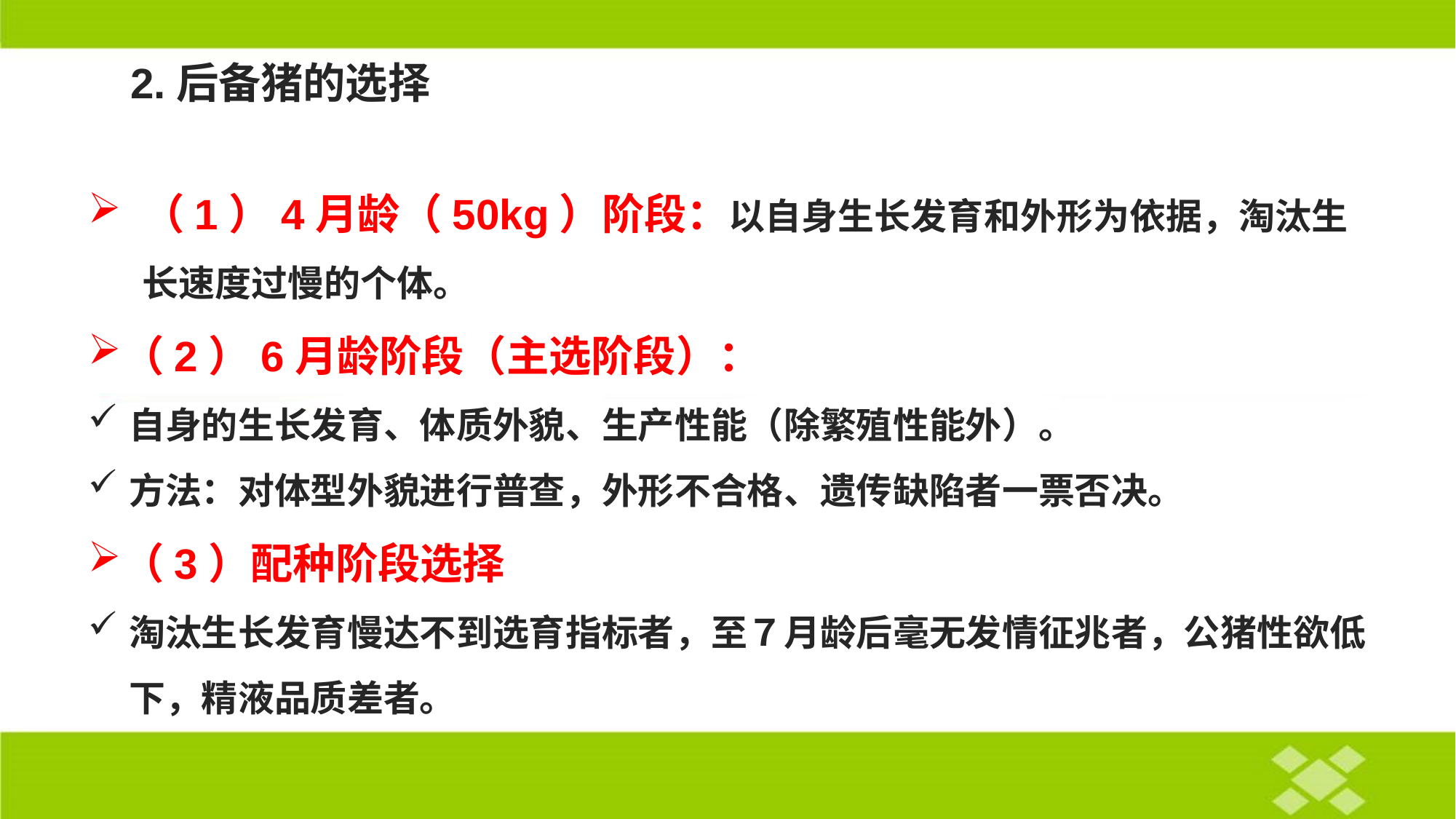

# 2.后备猪的选择
（1）4月龄（50kg）阶段：以自身生长发育和外形为依据，淘汰生长速度过慢的个体。
（2）6月龄阶段（主选阶段）：
自身的生长发育、体质外貌、生产性能（除繁殖性能外）。
方法：对体型外貌进行普查，外形不合格、遗传缺陷者一票否决。
（3）配种阶段选择
淘汰生长发育慢达不到选育指标者，至７月龄后毫无发情征兆者，公猪性欲低下，精液品质差者。